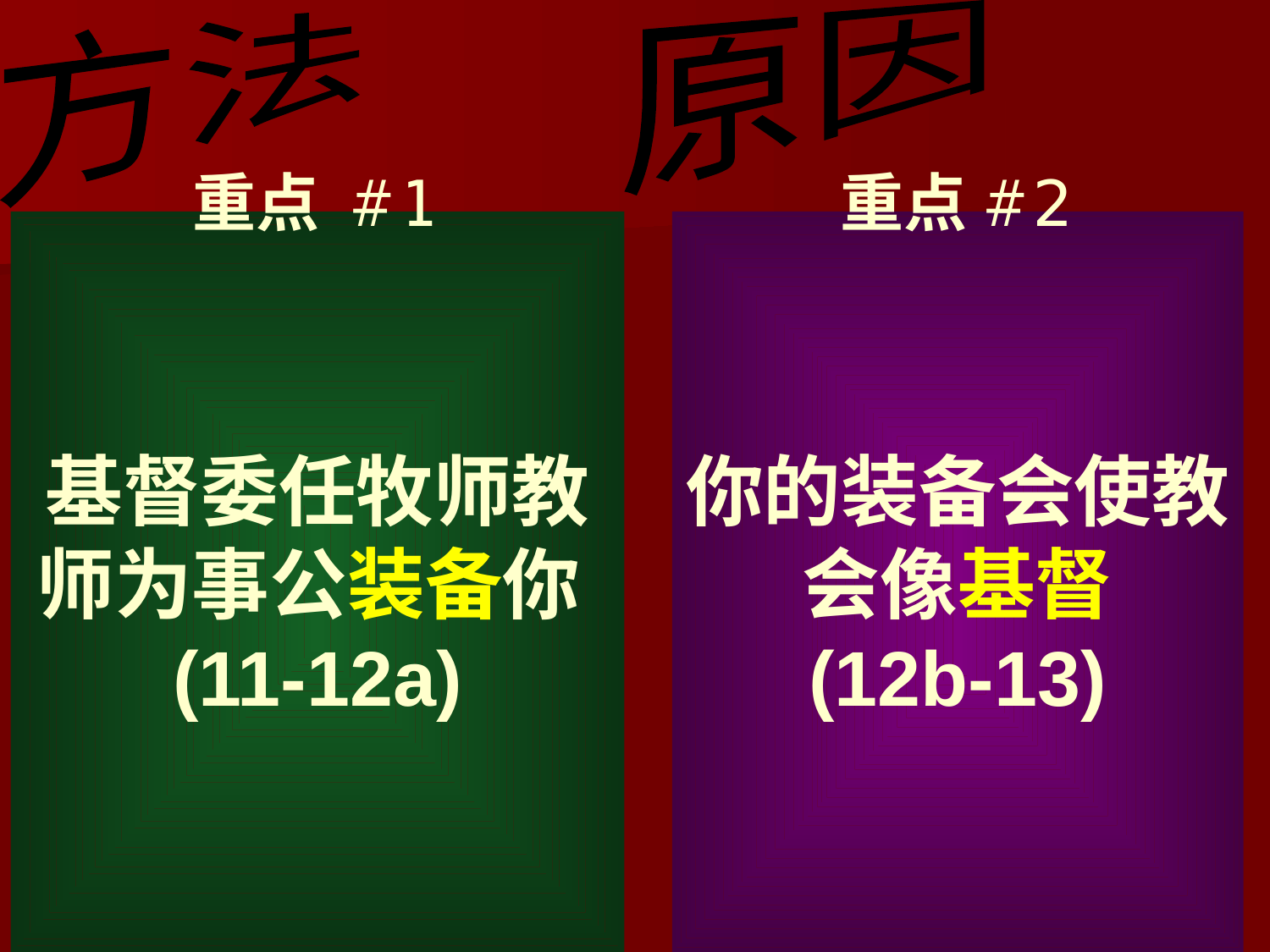

原因
方法
重点 #1
重点#2
基督委任牧师教师为事公装备你
(11-12a)
# 你的装备会使教会像基督 (12b-13)